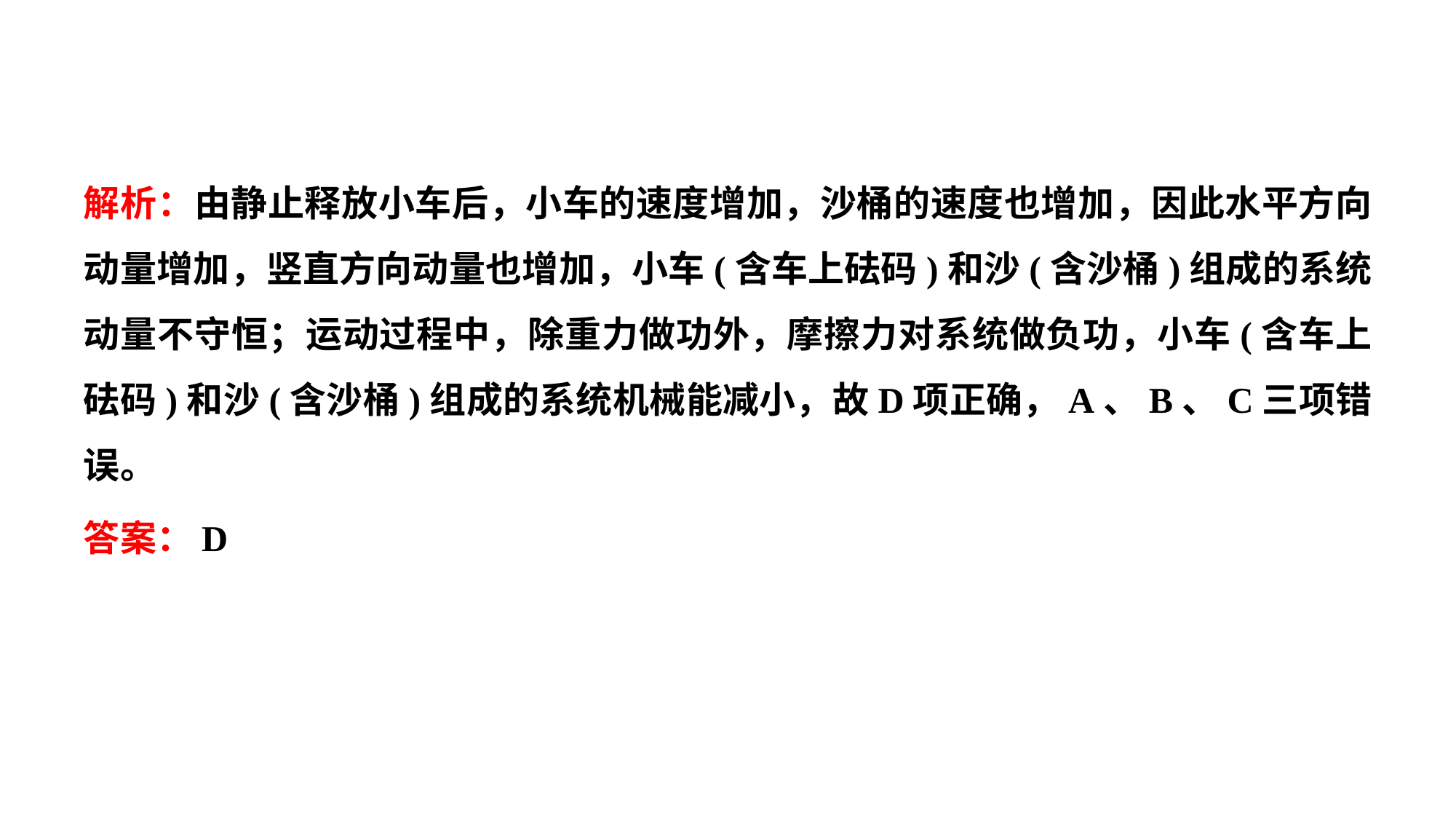

解析：由静止释放小车后，小车的速度增加，沙桶的速度也增加，因此水平方向动量增加，竖直方向动量也增加，小车(含车上砝码)和沙(含沙桶)组成的系统动量不守恒；运动过程中，除重力做功外，摩擦力对系统做负功，小车(含车上砝码)和沙(含沙桶)组成的系统机械能减小，故D项正确，A、B、C三项错误。
答案：D